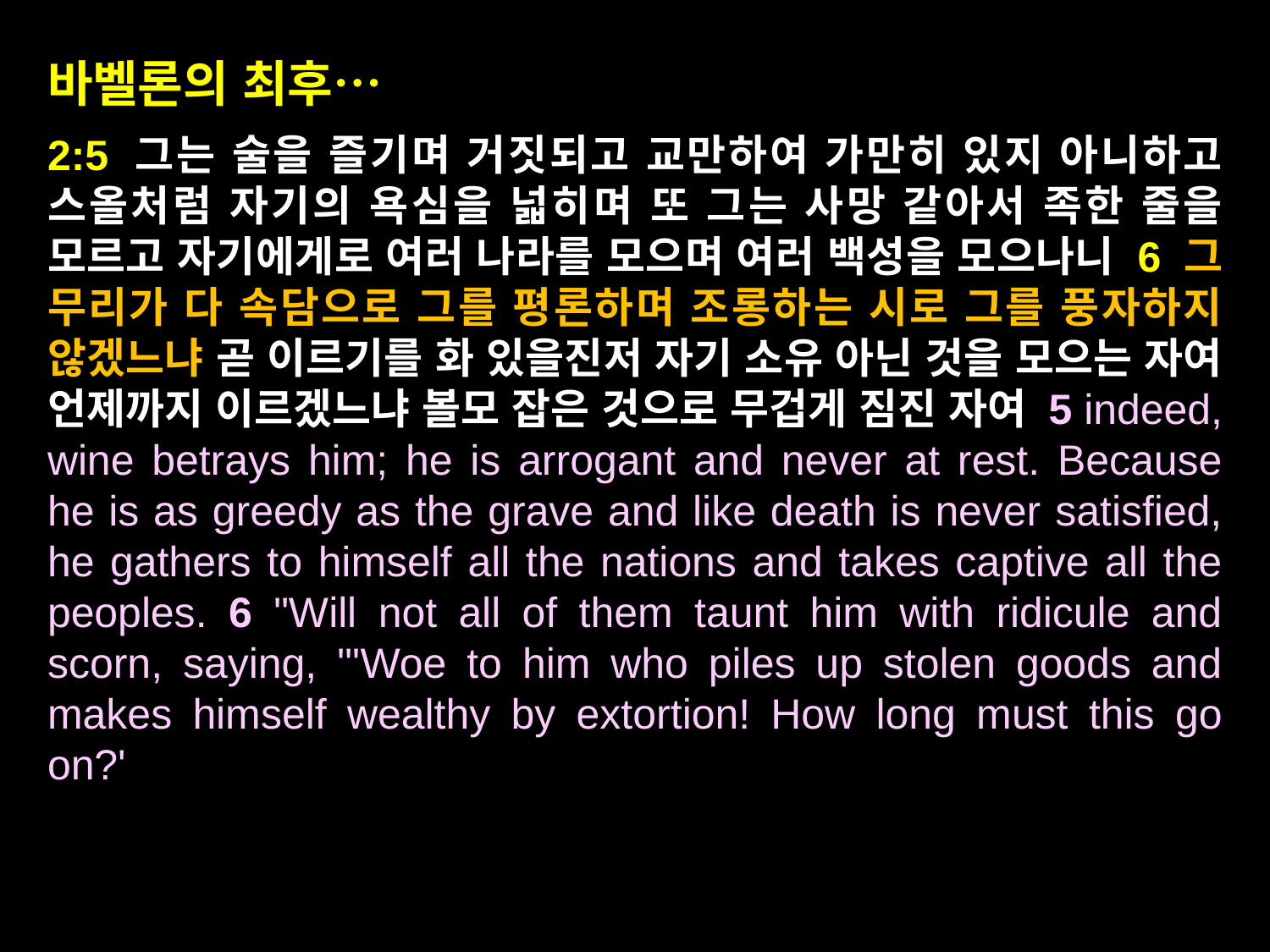

바벨론의 최후…

2:5 그는 술을 즐기며 거짓되고 교만하여 가만히 있지 아니하고 스올처럼 자기의 욕심을 넓히며 또 그는 사망 같아서 족한 줄을 모르고 자기에게로 여러 나라를 모으며 여러 백성을 모으나니 6 그 무리가 다 속담으로 그를 평론하며 조롱하는 시로 그를 풍자하지 않겠느냐 곧 이르기를 화 있을진저 자기 소유 아닌 것을 모으는 자여 언제까지 이르겠느냐 볼모 잡은 것으로 무겁게 짐진 자여 5 indeed, wine betrays him; he is arrogant and never at rest. Because he is as greedy as the grave and like death is never satisfied, he gathers to himself all the nations and takes captive all the peoples. 6 "Will not all of them taunt him with ridicule and scorn, saying, "'Woe to him who piles up stolen goods and makes himself wealthy by extortion! How long must this go on?'